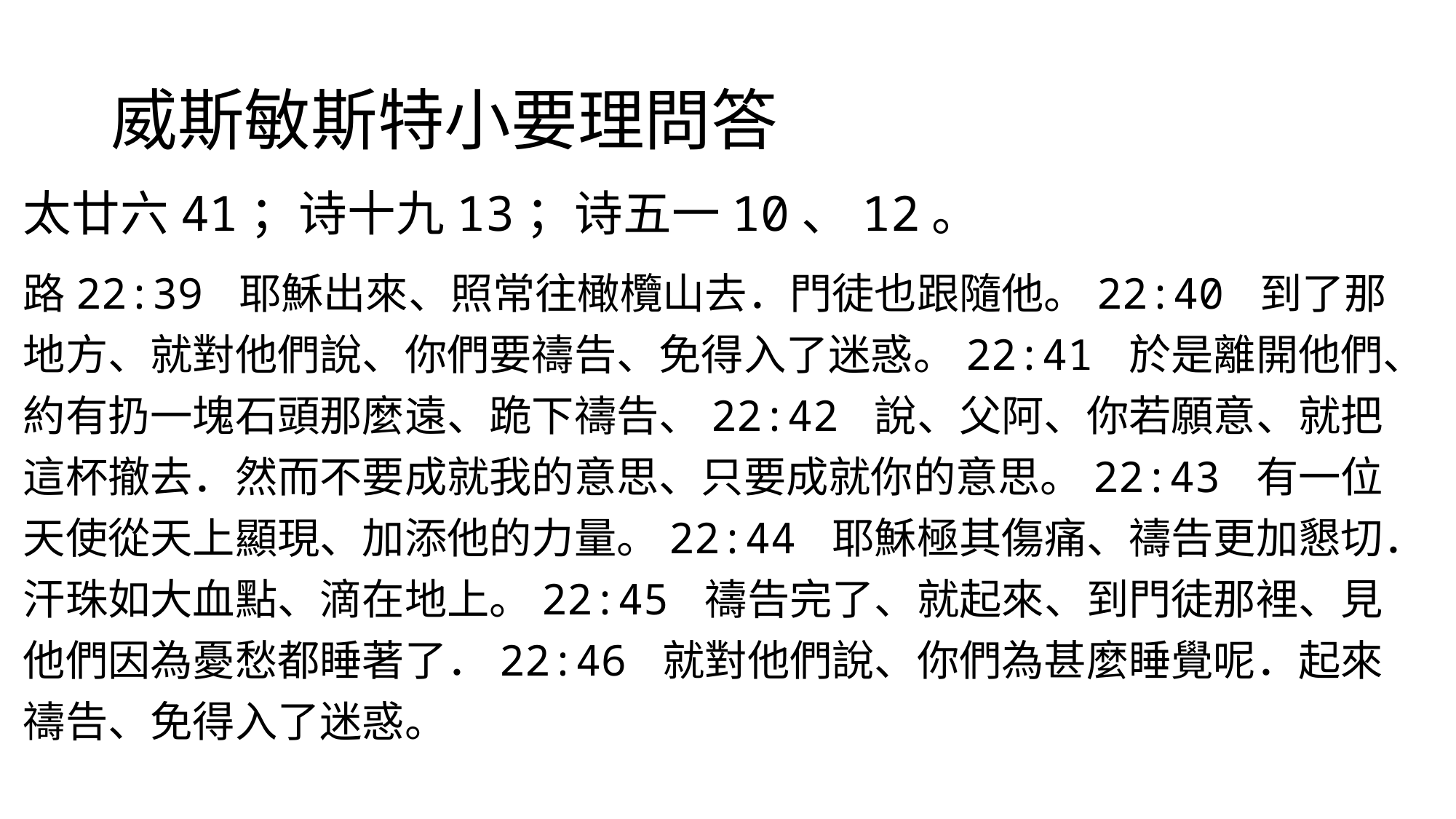

# 威斯敏斯特小要理問答
太廿六41；诗十九13；诗五一10、12。
路22:39 耶穌出來、照常往橄欖山去．門徒也跟隨他。22:40 到了那地方、就對他們說、你們要禱告、免得入了迷惑。22:41 於是離開他們、約有扔一塊石頭那麼遠、跪下禱告、22:42 說、父阿、你若願意、就把這杯撤去．然而不要成就我的意思、只要成就你的意思。22:43 有一位天使從天上顯現、加添他的力量。22:44 耶穌極其傷痛、禱告更加懇切．汗珠如大血點、滴在地上。22:45 禱告完了、就起來、到門徒那裡、見他們因為憂愁都睡著了．22:46 就對他們說、你們為甚麼睡覺呢．起來禱告、免得入了迷惑。